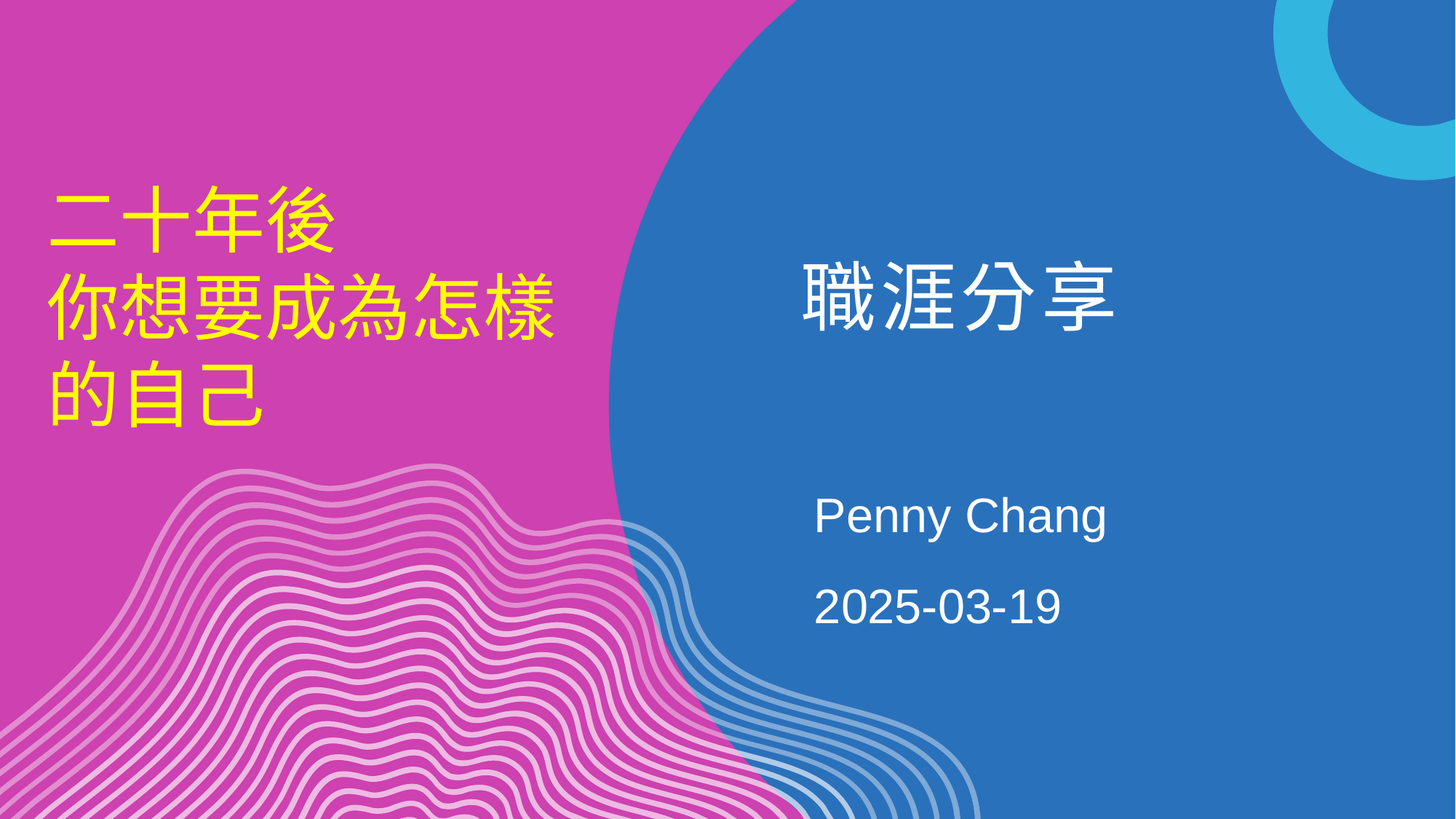

二十年後
你想要成為怎樣
的自己
# 職涯分享
Penny Chang
2025-03-19